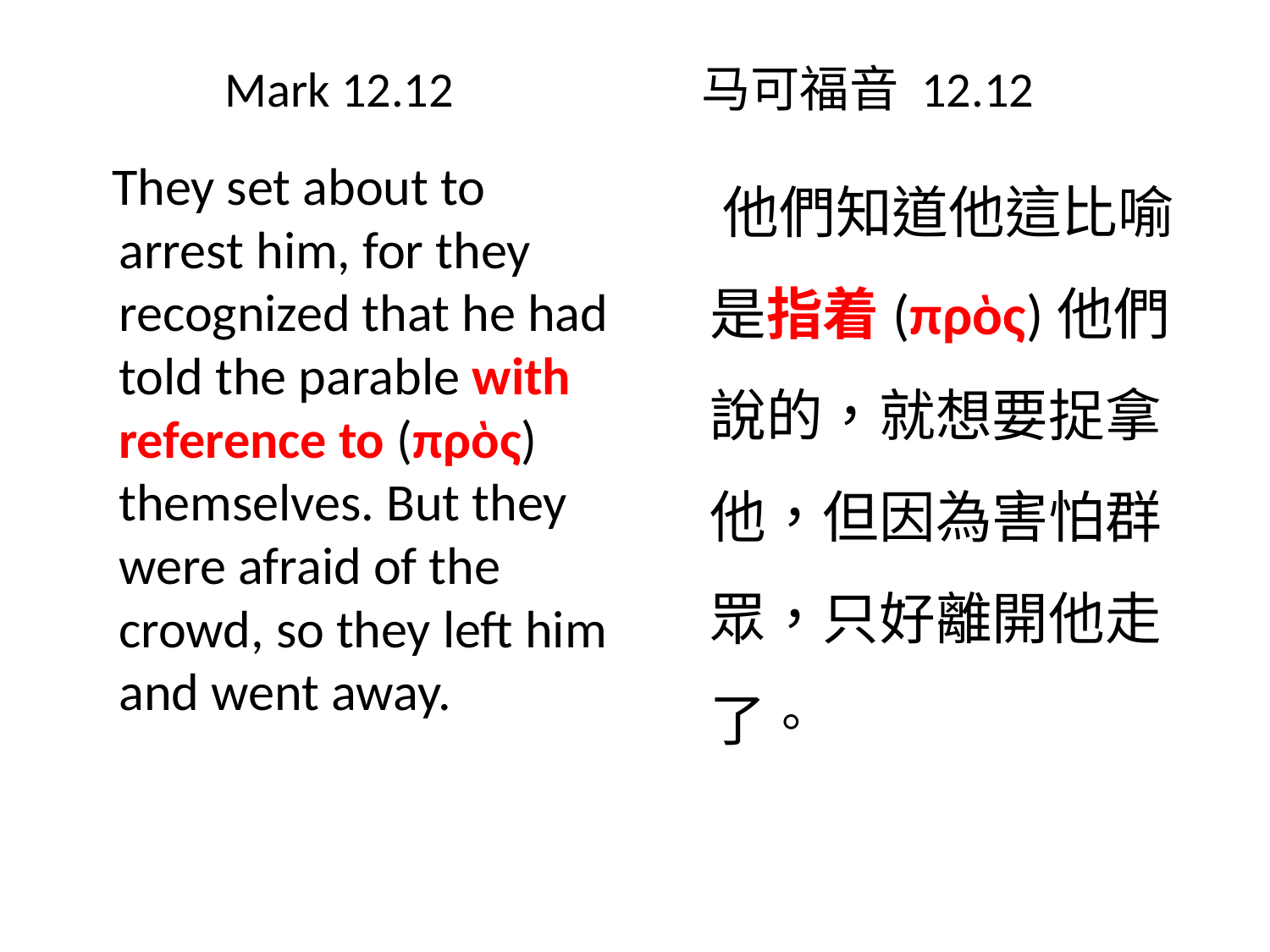

# Mark 12.12                     马可福音 12.12
    他們知道他這比喻是指着(πρὸς)他們說的，就想要捉拿他，但因為害怕群眾，只好離開他走了。

   They set about to arrest him, for they recognized that he had told the parable with reference to (πρὸς) themselves. But they were afraid of the crowd, so they left him and went away.